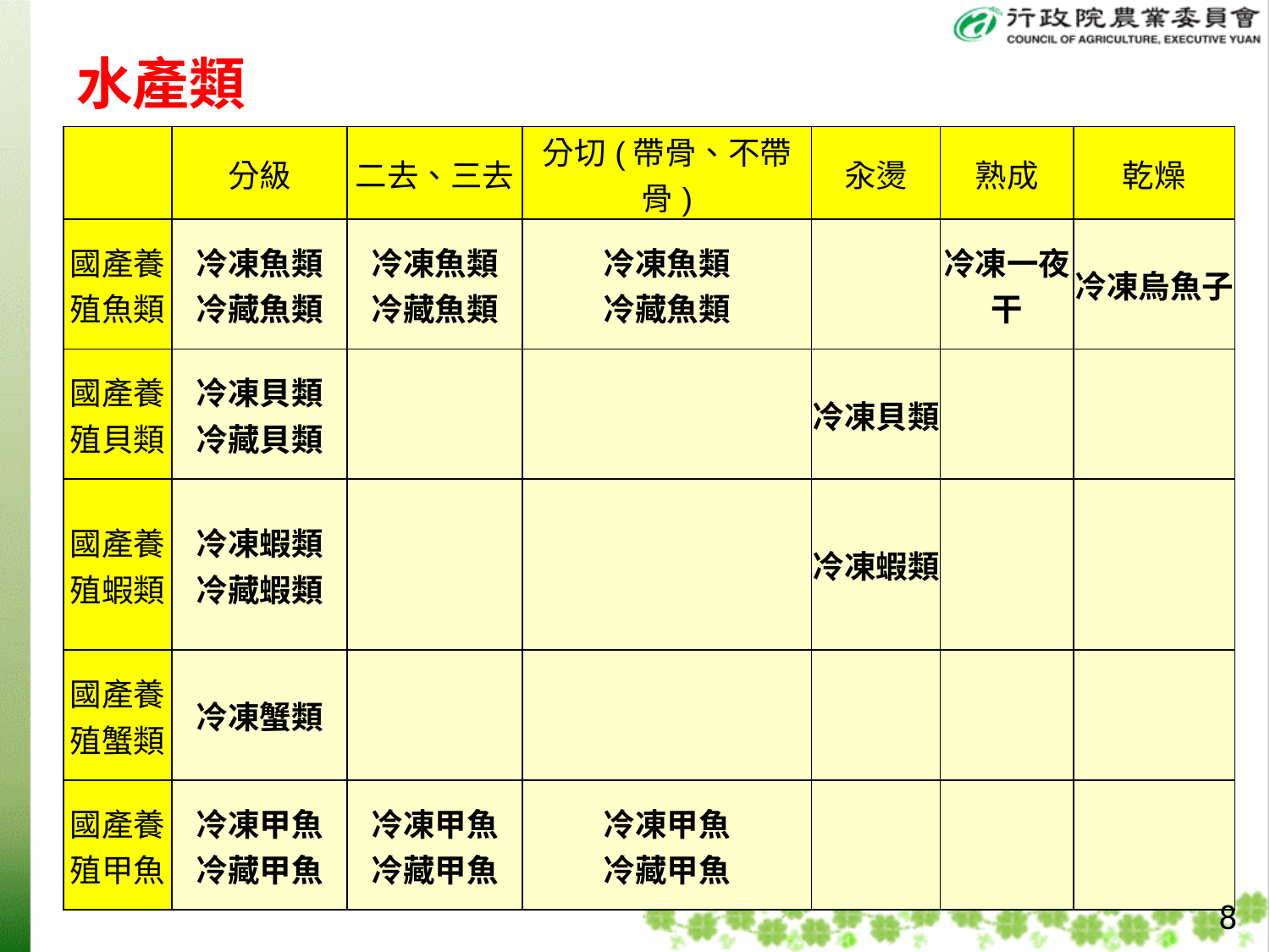

# 水產類
|  | 分級 | 二去、三去 | 分切(帶骨、不帶骨) | 汆燙 | 熟成 | 乾燥 |
| --- | --- | --- | --- | --- | --- | --- |
| 國產養殖魚類 | 冷凍魚類 冷藏魚類 | 冷凍魚類 冷藏魚類 | 冷凍魚類 冷藏魚類 |  | 冷凍一夜干 | 冷凍烏魚子 |
| 國產養殖貝類 | 冷凍貝類 冷藏貝類 |  |  | 冷凍貝類 |  |  |
| 國產養殖蝦類 | 冷凍蝦類 冷藏蝦類 |  |  | 冷凍蝦類 |  |  |
| 國產養殖蟹類 | 冷凍蟹類 |  |  |  |  |  |
| 國產養殖甲魚 | 冷凍甲魚 冷藏甲魚 | 冷凍甲魚 冷藏甲魚 | 冷凍甲魚 冷藏甲魚 |  |  |  |
8